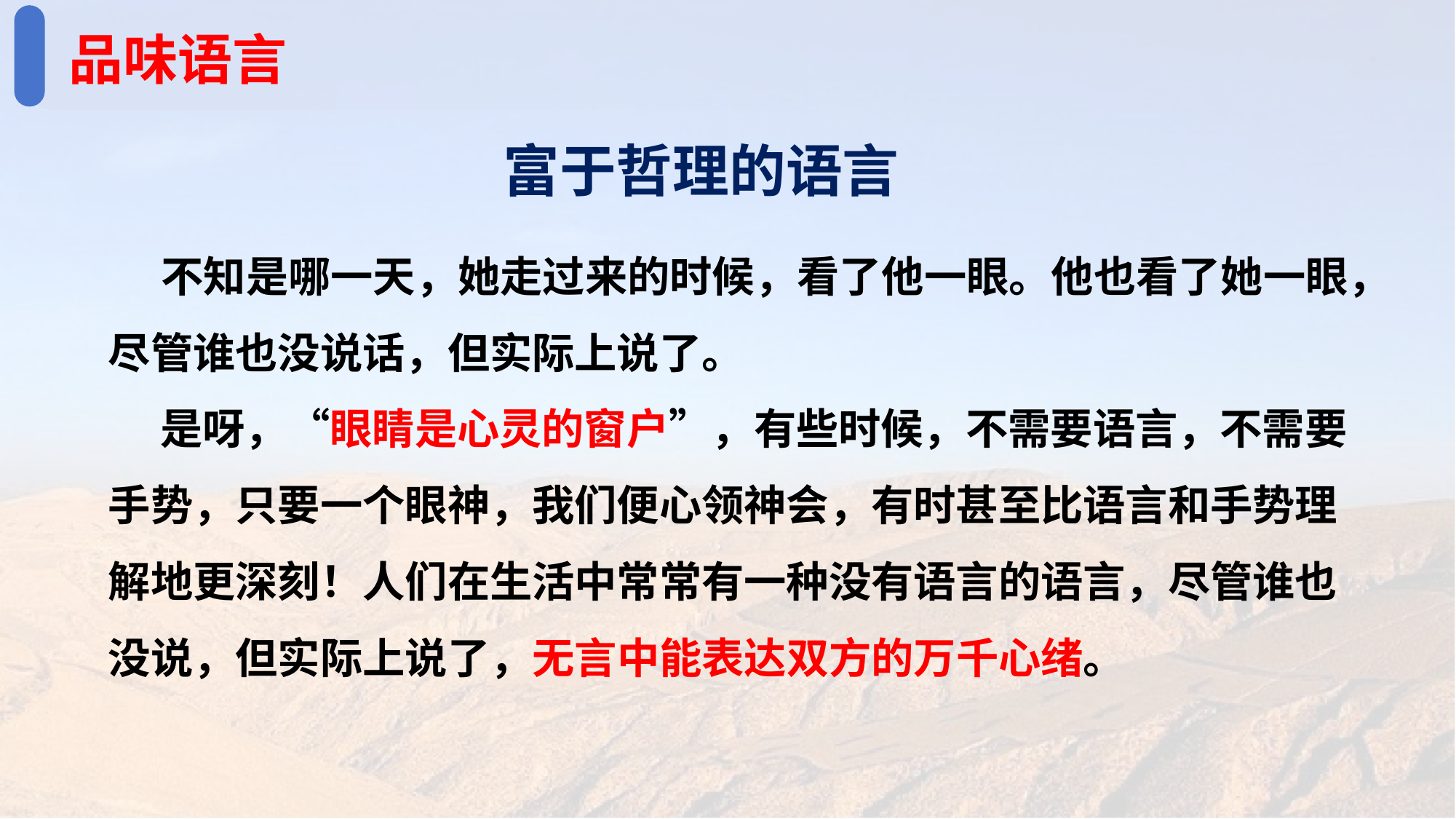

品味语言
富于哲理的语言
　  不知是哪一天，她走过来的时候，看了他一眼。他也看了她一眼，尽管谁也没说话，但实际上说了。
　 是呀，“眼睛是心灵的窗户”，有些时候，不需要语言，不需要手势，只要一个眼神，我们便心领神会，有时甚至比语言和手势理解地更深刻！人们在生活中常常有一种没有语言的语言，尽管谁也没说，但实际上说了，无言中能表达双方的万千心绪。